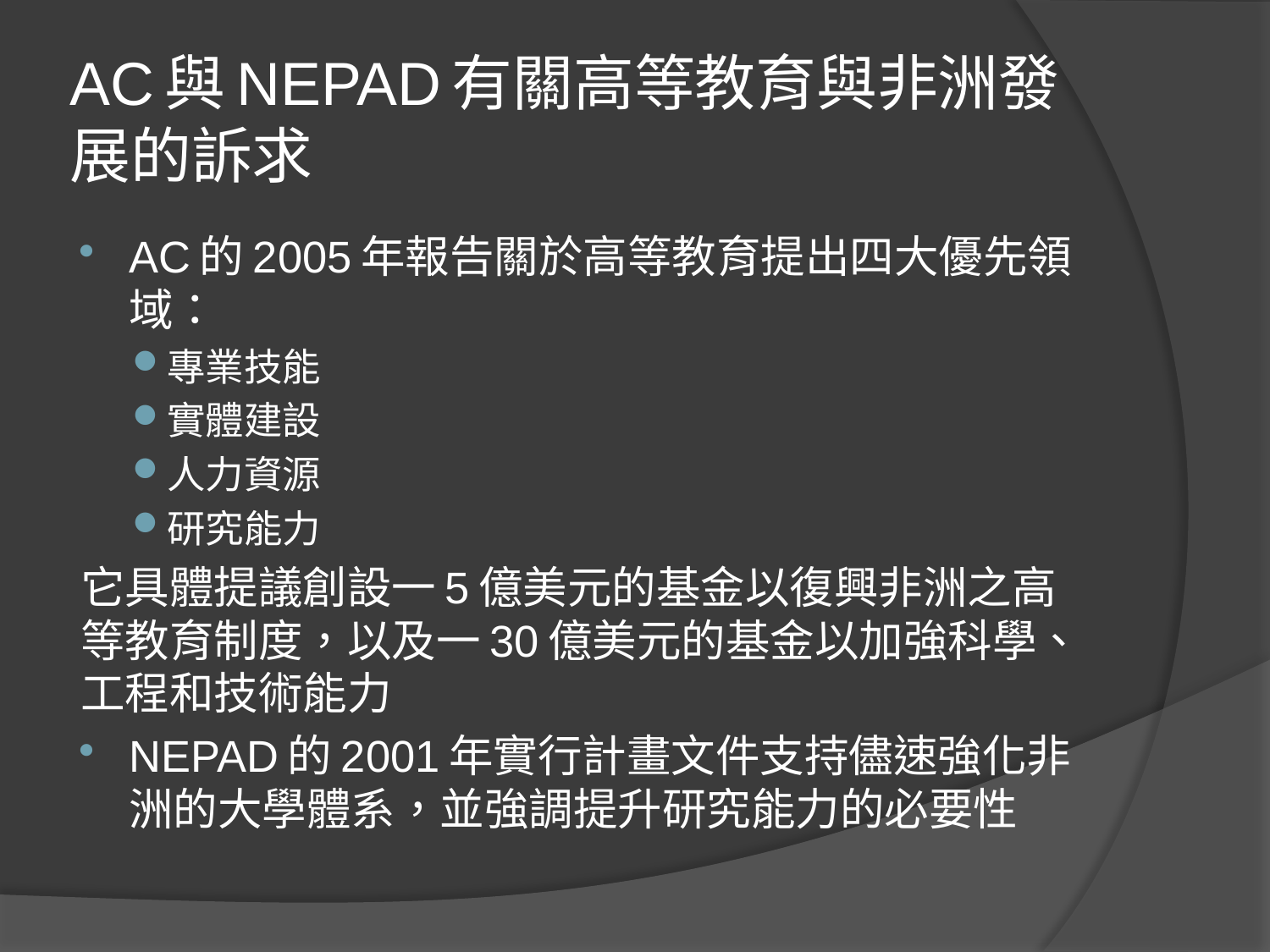

# AC與NEPAD有關高等教育與非洲發展的訴求
AC的2005年報告關於高等教育提出四大優先領域：
專業技能
實體建設
人力資源
研究能力
它具體提議創設一5億美元的基金以復興非洲之高等教育制度，以及一30億美元的基金以加強科學、工程和技術能力
NEPAD的2001年實行計畫文件支持儘速強化非洲的大學體系，並強調提升研究能力的必要性